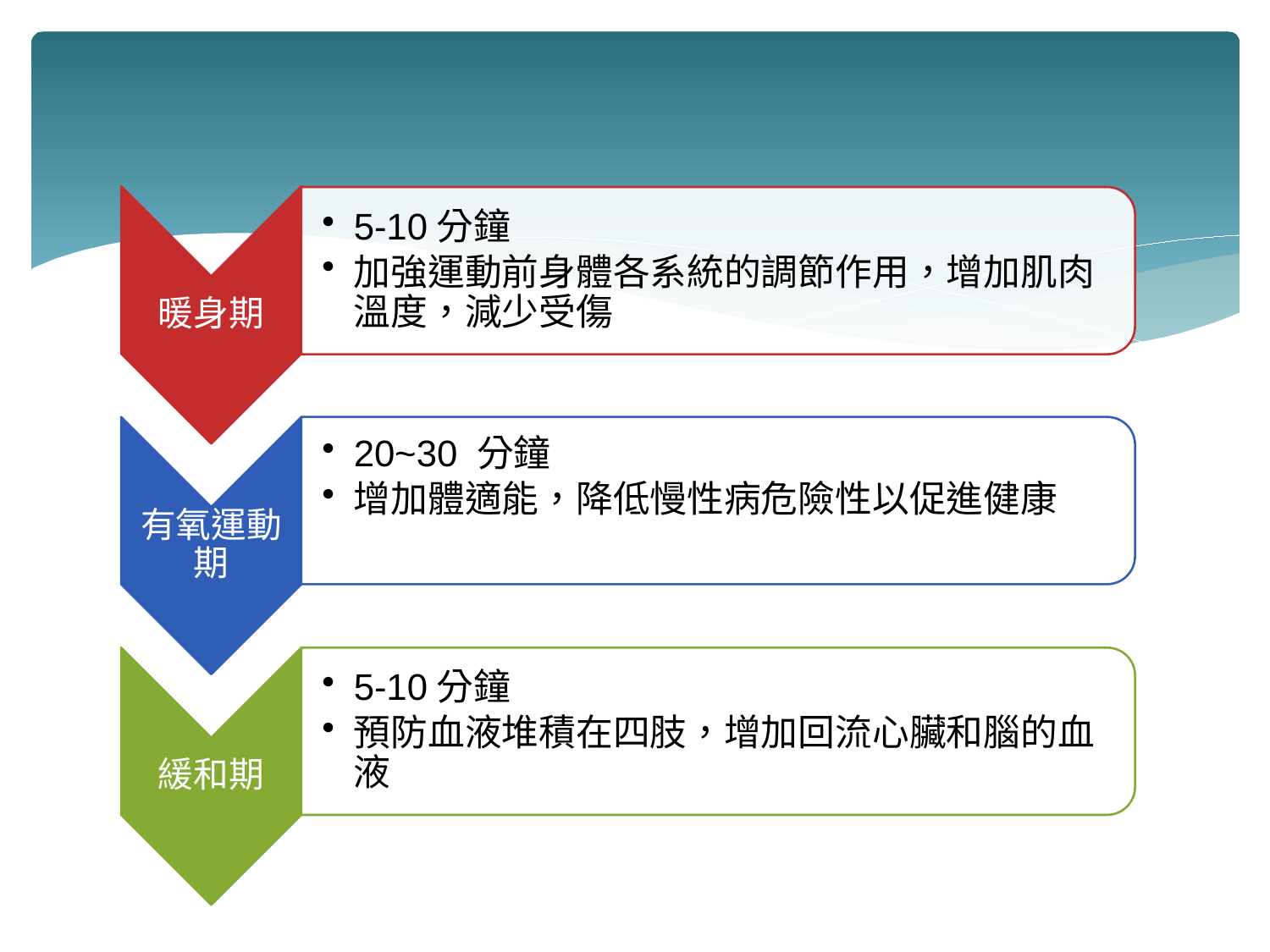

#
暖身期
5-10分鐘
加強運動前身體各系統的調節作用，增加肌肉溫度，減少受傷
有氧運動期
20~30 分鐘
增加體適能，降低慢性病危險性以促進健康

緩和期
5-10分鐘
預防血液堆積在四肢，增加回流心臟和腦的血液